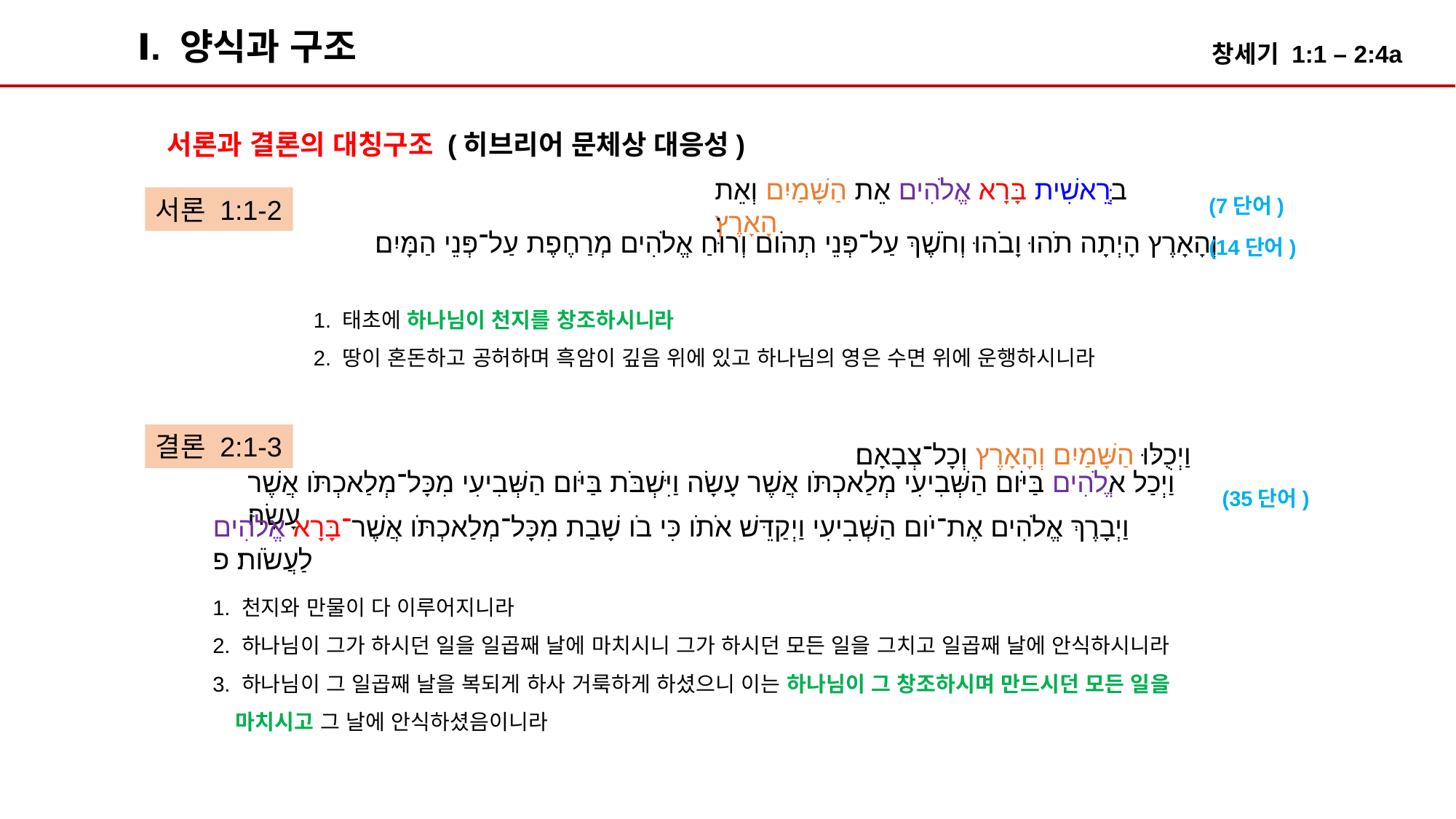

Ⅰ. 양식과 구조
서론과 결론의 대칭구조 (히브리어 문체상 대응성)
בְּרֵאשִׁית בָּרָא אֱלֹהִים אֵת הַשָּׁמַיִם וְאֵת הָאָרֶץ׃
서론 1:1-2
(7단어)
וְהָאָרֶץ הָיְתָה תֹהוּ וָבֹהוּ וְחֹשֶׁךְ עַל־פְּנֵי תְהֹום וְרוּחַ אֱלֹהִים מְרַחֶפֶת עַל־פְּנֵי הַמָּיִם׃
(14단어)
1. 태초에 하나님이 천지를 창조하시니라
2. 땅이 혼돈하고 공허하며 흑암이 깊음 위에 있고 하나님의 영은 수면 위에 운행하시니라
결론 2:1-3
וַיְכֻלּוּ הַשָּׁמַיִם וְהָאָרֶץ וְכָל־צְבָאָם׃
וַיְכַל אֱלֹהִים בַּיֹּום הַשְּׁבִיעִי מְלַאכְתֹּו אֲשֶׁר עָשָׂה וַיִּשְׁבֹּת בַּיֹּום הַשְּׁבִיעִי מִכָּל־מְלַאכְתֹּו אֲשֶׁר עָשָׂה׃
(35단어)
וַיְבָרֶךְ אֱלֹהִים אֶת־יֹום הַשְּׁבִיעִי וַיְקַדֵּשׁ אֹתֹו כִּי בֹו שָׁבַת מִכָּל־מְלַאכְתֹּו אֲשֶׁר־בָּרָא אֱלֹהִים לַעֲשֹׂות׃ פ
1. 천지와 만물이 다 이루어지니라
2. 하나님이 그가 하시던 일을 일곱째 날에 마치시니 그가 하시던 모든 일을 그치고 일곱째 날에 안식하시니라
3. 하나님이 그 일곱째 날을 복되게 하사 거룩하게 하셨으니 이는 하나님이 그 창조하시며 만드시던 모든 일을
   마치시고 그 날에 안식하셨음이니라